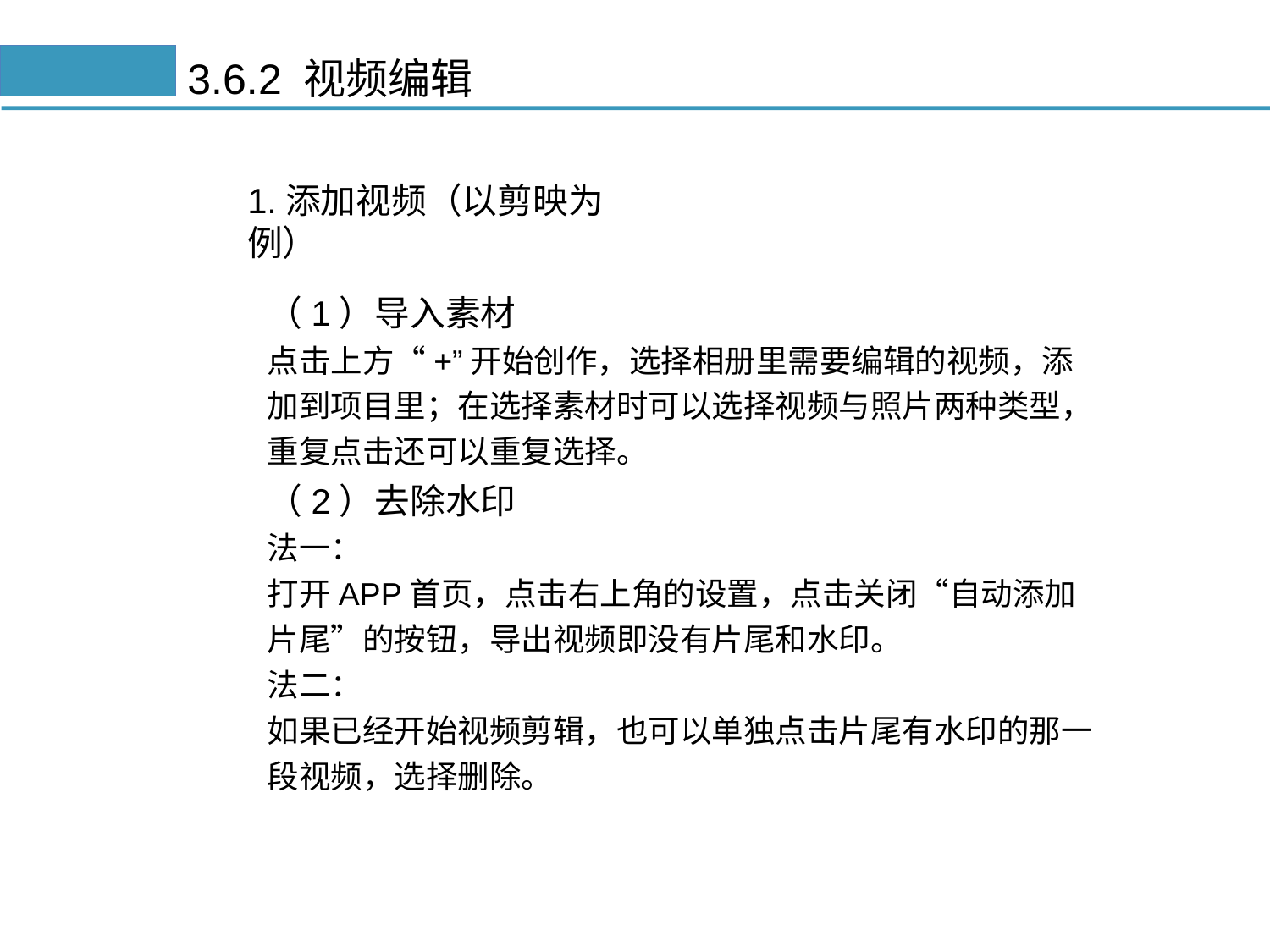

# 3.6.2 视频编辑
1.添加视频（以剪映为例）
（1）导入素材
点击上方“+”开始创作，选择相册里需要编辑的视频，添加到项目里；在选择素材时可以选择视频与照片两种类型，重复点击还可以重复选择。
（2）去除水印
法一：
打开APP首页，点击右上角的设置，点击关闭“自动添加片尾”的按钮，导出视频即没有片尾和水印。
法二：
如果已经开始视频剪辑，也可以单独点击片尾有水印的那一段视频，选择删除。